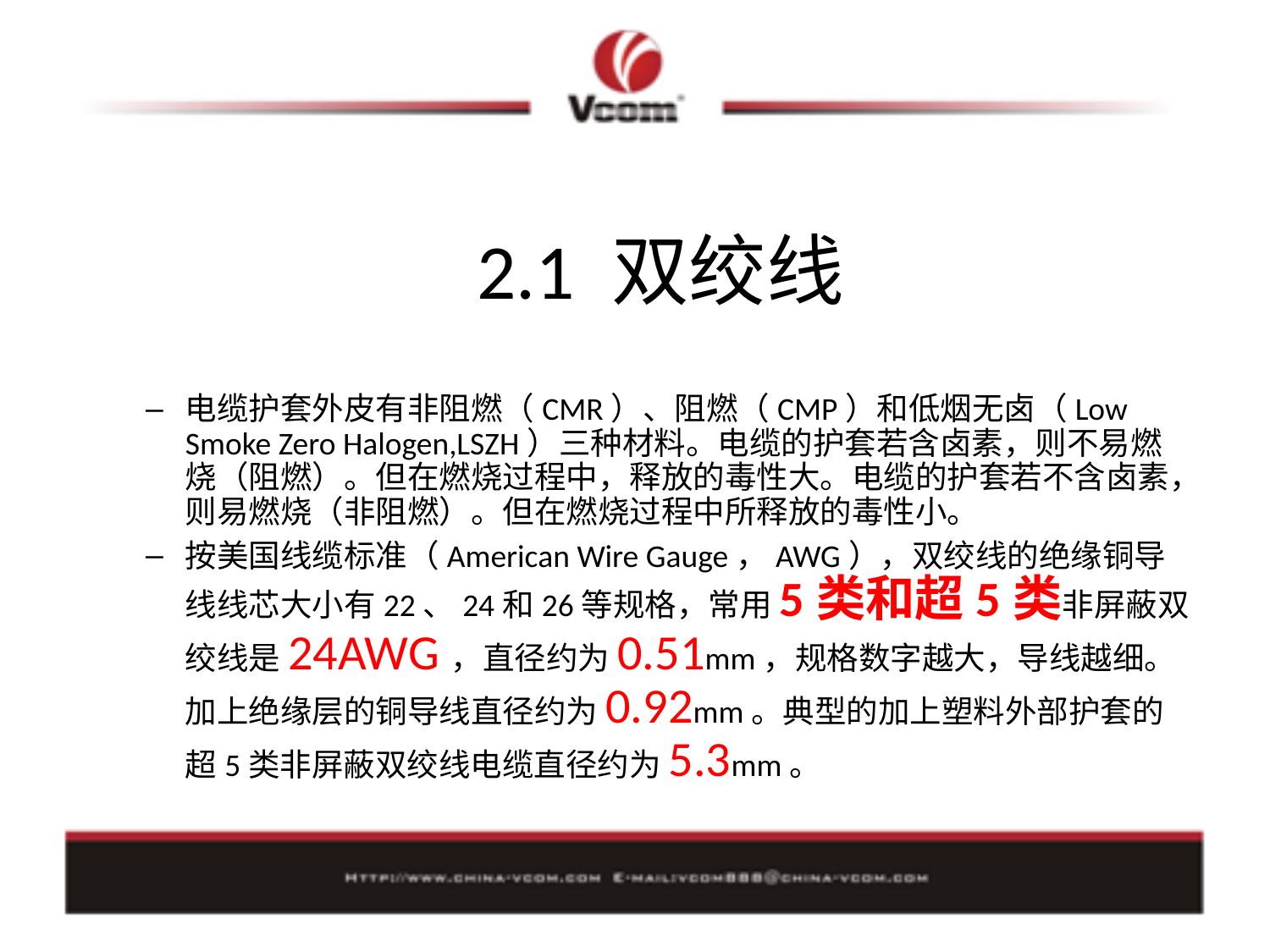

# 2.1 双绞线
电缆护套外皮有非阻燃（CMR）、阻燃（CMP）和低烟无卤（Low Smoke Zero Halogen,LSZH）三种材料。电缆的护套若含卤素，则不易燃烧（阻燃）。但在燃烧过程中，释放的毒性大。电缆的护套若不含卤素，则易燃烧（非阻燃）。但在燃烧过程中所释放的毒性小。
按美国线缆标准（American Wire Gauge，AWG），双绞线的绝缘铜导线线芯大小有22、24和26等规格，常用5类和超5类非屏蔽双绞线是24AWG，直径约为0.51mm，规格数字越大，导线越细。加上绝缘层的铜导线直径约为0.92mm。典型的加上塑料外部护套的超5类非屏蔽双绞线电缆直径约为5.3mm。